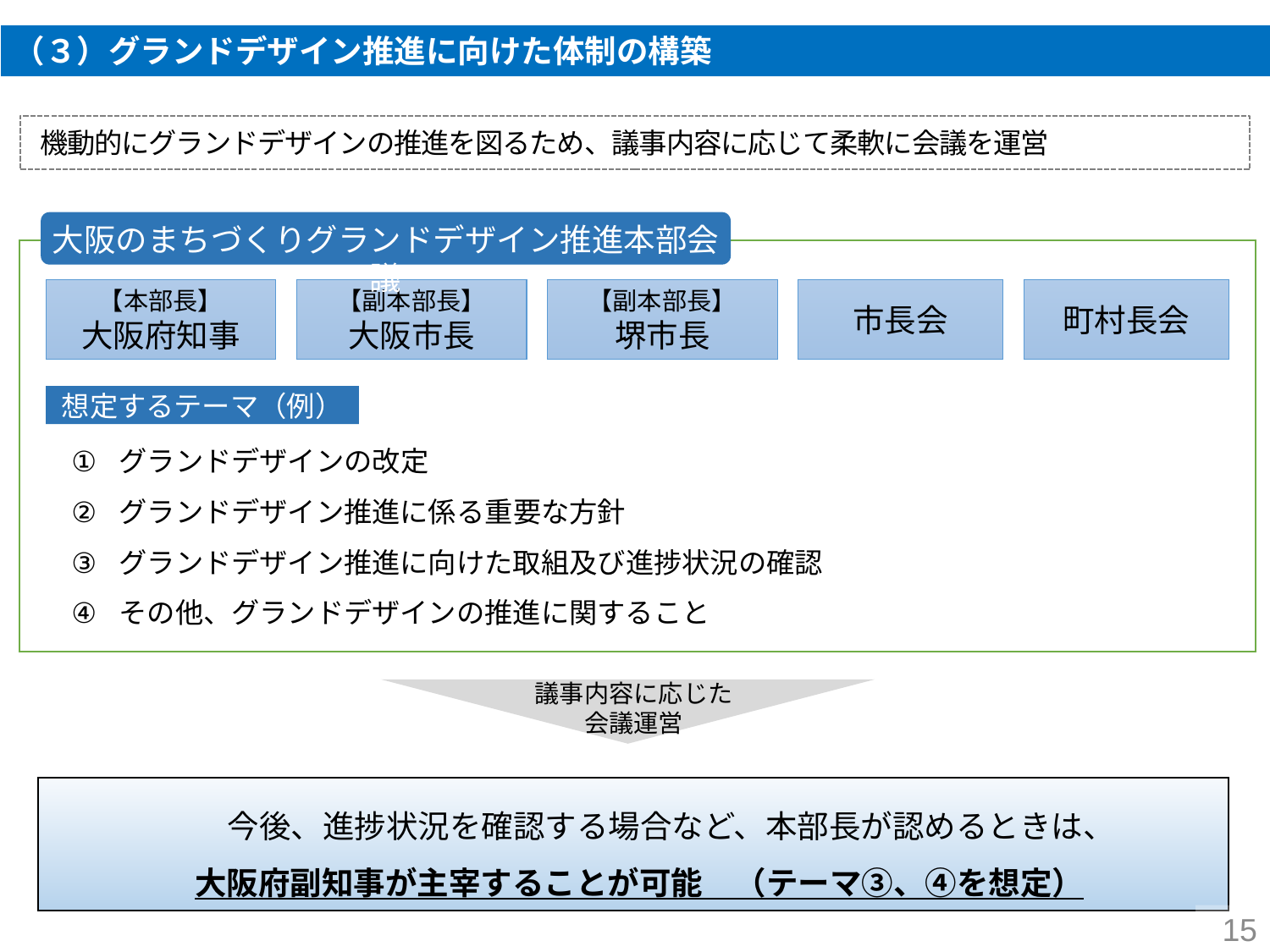

（３）グランドデザイン推進に向けた体制の構築
機動的にグランドデザインの推進を図るため、議事内容に応じて柔軟に会議を運営
大阪のまちづくりグランドデザイン推進本部会議

市長会
【本部長】
大阪府知事
【副本部長】
大阪市長
【副本部長】
堺市長
町村長会
想定するテーマ（例）
グランドデザインの改定
グランドデザイン推進に係る重要な方針
グランドデザイン推進に向けた取組及び進捗状況の確認
その他、グランドデザインの推進に関すること

議事内容に応じた
会議運営

　　今後、進捗状況を確認する場合など、本部長が認めるときは、
大阪府副知事が主宰することが可能　（テーマ③、④を想定）
15